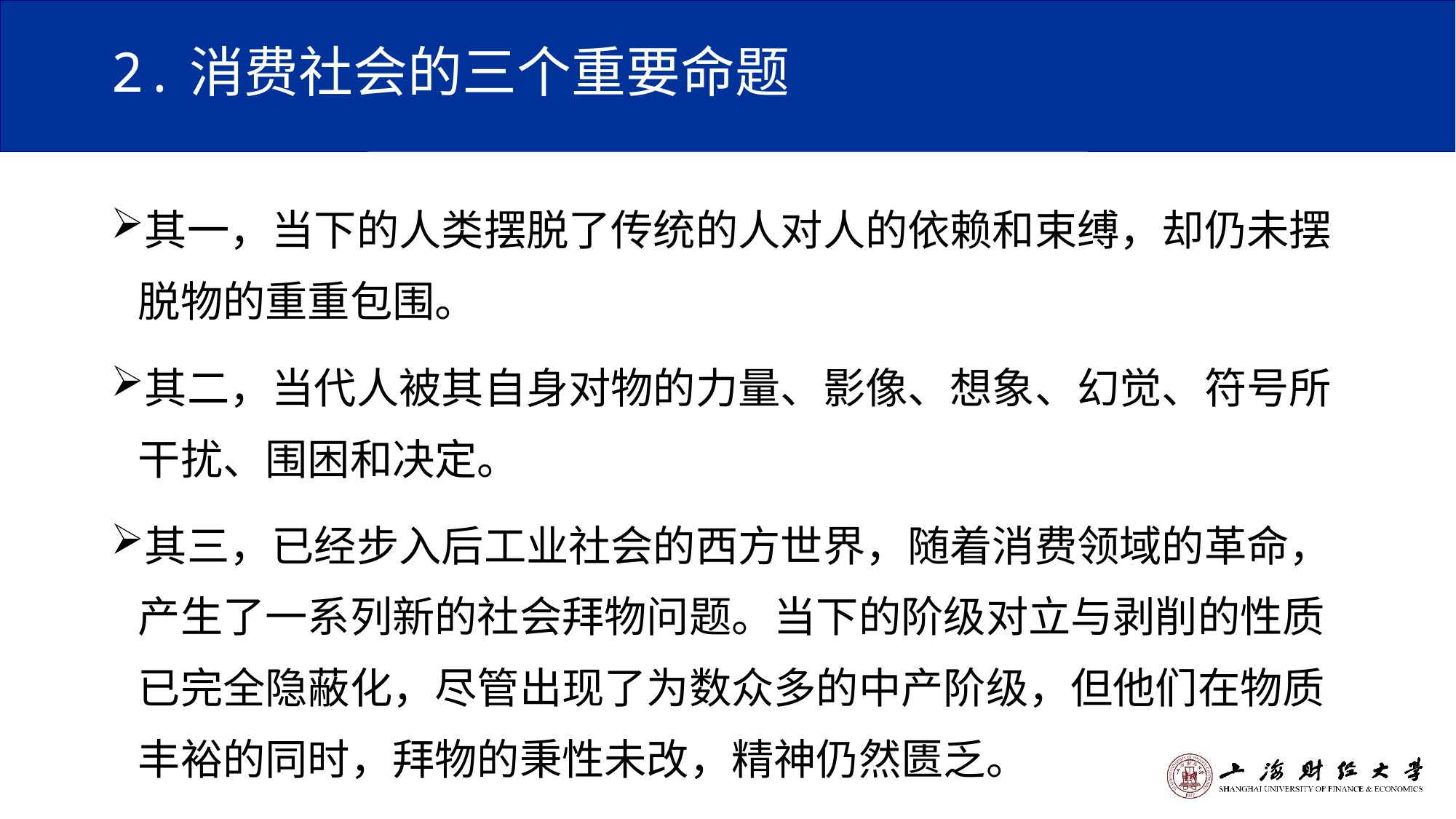

# 2.消费社会的三个重要命题
其一，当下的人类摆脱了传统的人对人的依赖和束缚，却仍未摆脱物的重重包围。
其二，当代人被其自身对物的力量、影像、想象、幻觉、符号所干扰、围困和决定。
其三，已经步入后工业社会的西方世界，随着消费领域的革命，产生了一系列新的社会拜物问题。当下的阶级对立与剥削的性质已完全隐蔽化，尽管出现了为数众多的中产阶级，但他们在物质丰裕的同时，拜物的秉性未改，精神仍然匮乏。